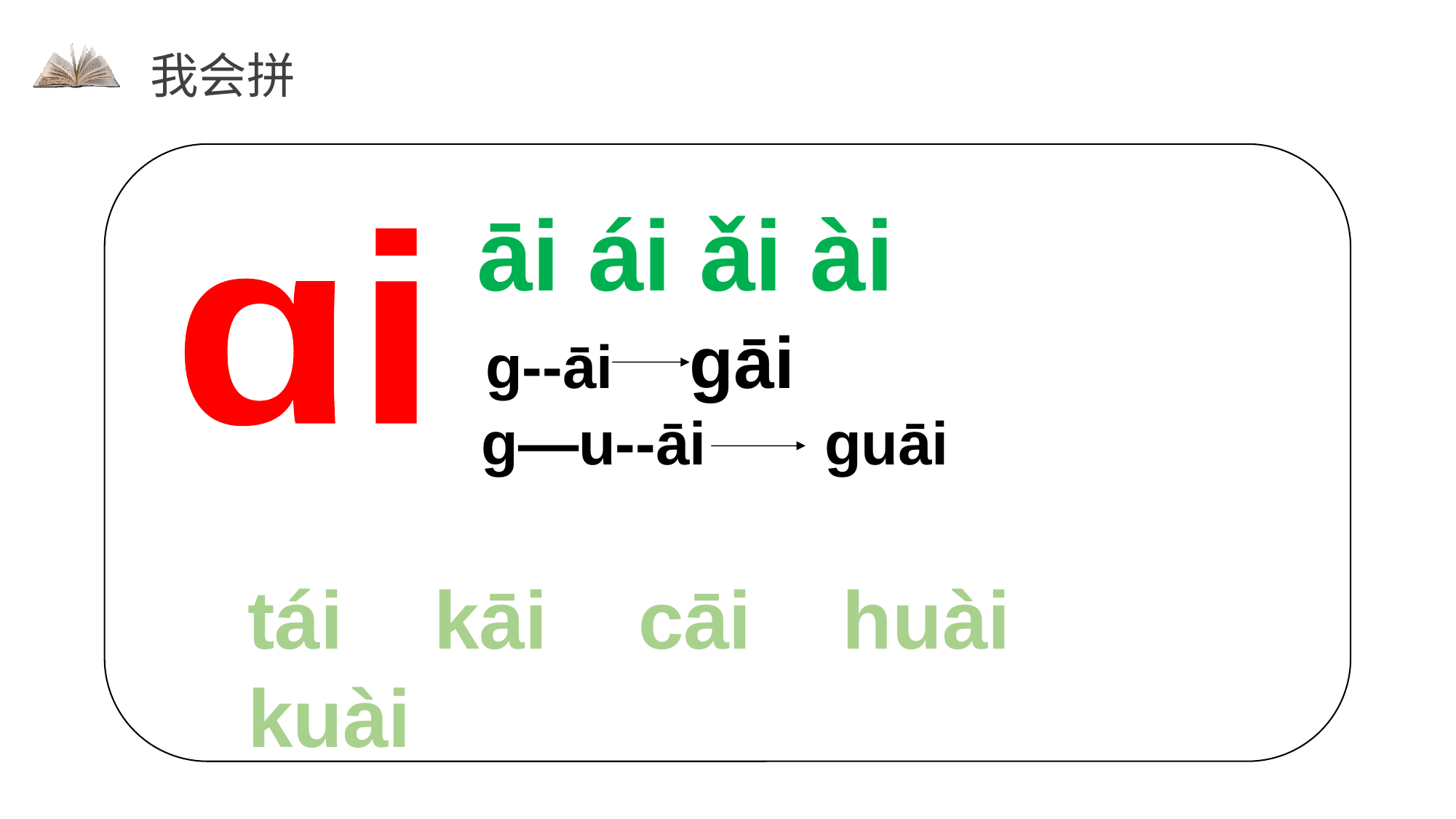

我会拼
āi ái ǎi ài
ɑi
g--āi          gāi

g—u--āi       guāi

tái    kāi    cāi    huài     kuài